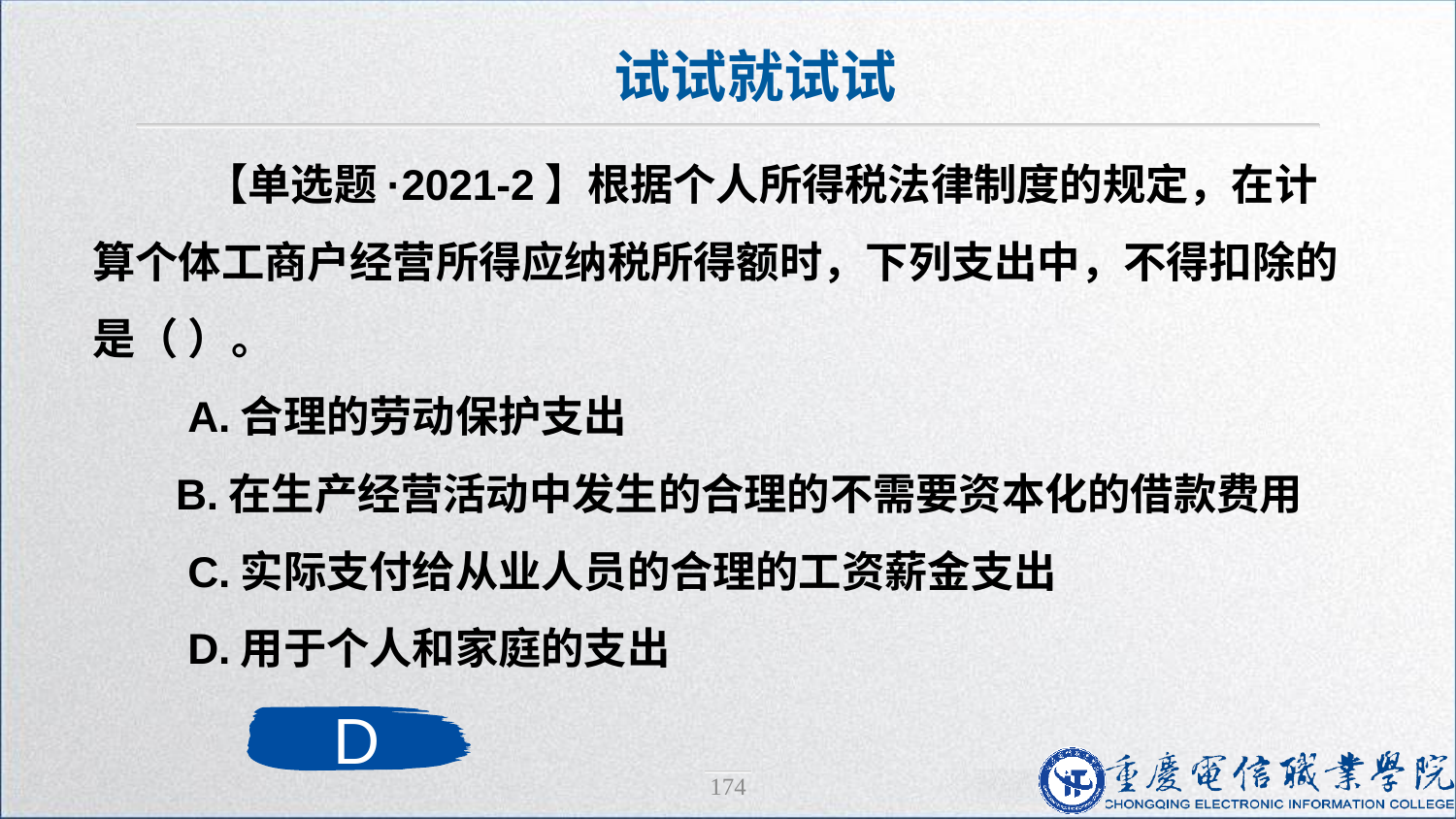

试试就试试
  【单选题·2021-2】根据个人所得税法律制度的规定，在计算个体工商户经营所得应纳税所得额时，下列支出中，不得扣除的是（ ）。
 A.合理的劳动保护支出
B.在生产经营活动中发生的合理的不需要资本化的借款费用
 C.实际支付给从业人员的合理的工资薪金支出
 D.用于个人和家庭的支出

D
174